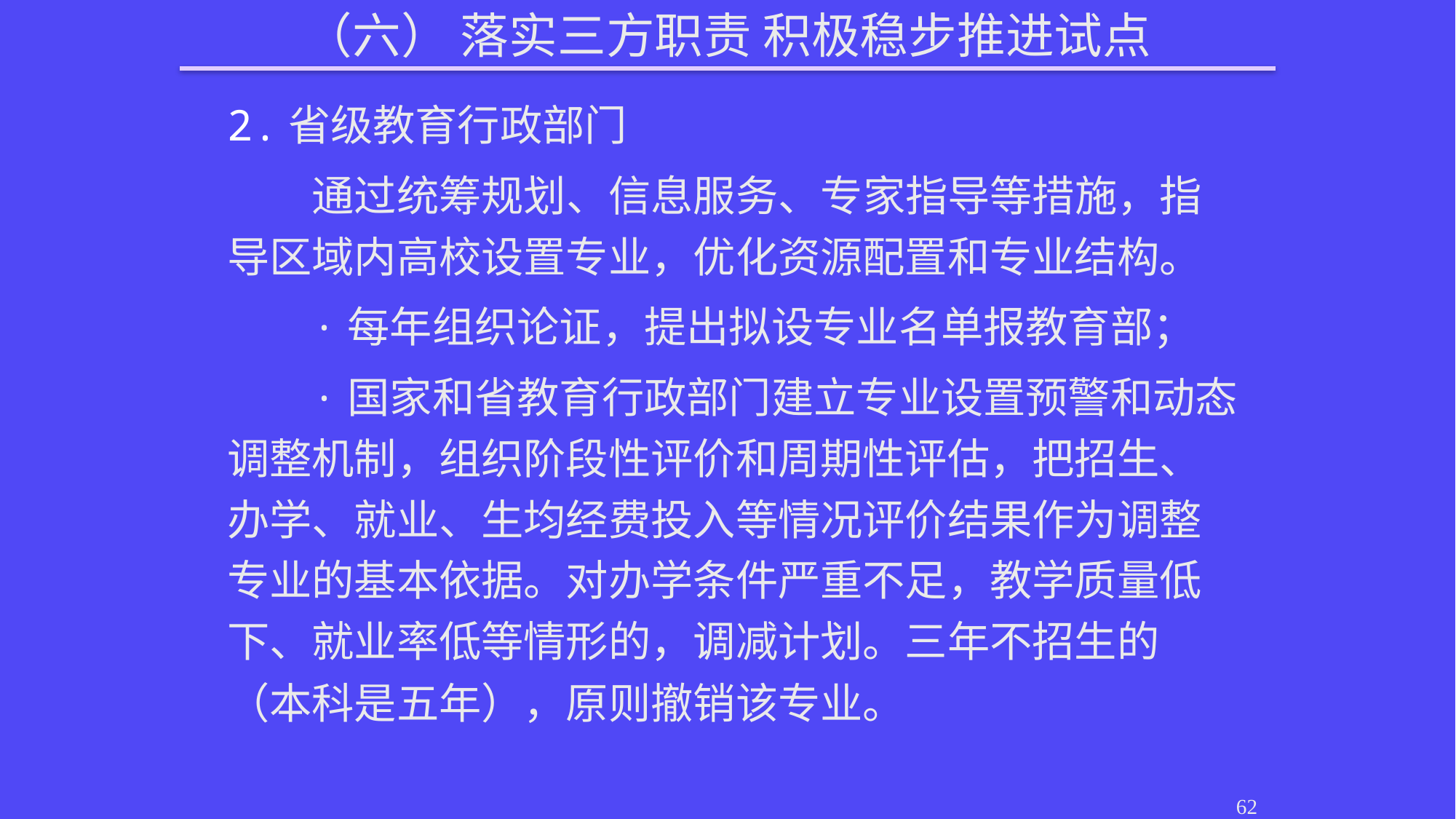

（六） 落实三方职责 积极稳步推进试点
2.省级教育行政部门
通过统筹规划、信息服务、专家指导等措施，指导区域内高校设置专业，优化资源配置和专业结构。
·每年组织论证，提出拟设专业名单报教育部；
·国家和省教育行政部门建立专业设置预警和动态调整机制，组织阶段性评价和周期性评估，把招生、办学、就业、生均经费投入等情况评价结果作为调整专业的基本依据。对办学条件严重不足，教学质量低下、就业率低等情形的，调减计划。三年不招生的（本科是五年），原则撤销该专业。

62